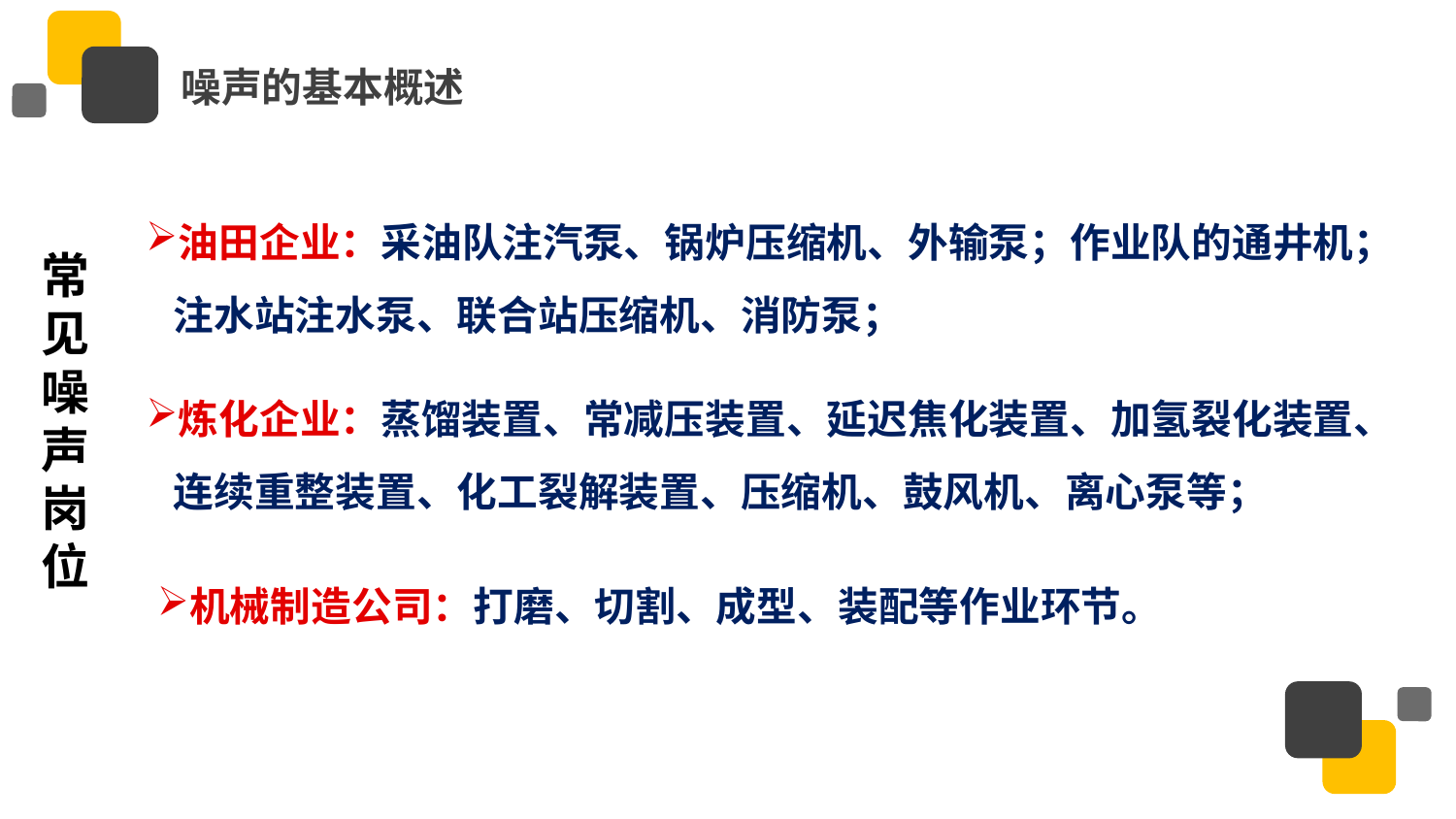

噪声的基本概述
油田企业：采油队注汽泵、锅炉压缩机、外输泵；作业队的通井机；注水站注水泵、联合站压缩机、消防泵；

常见噪声岗位
炼化企业：蒸馏装置、常减压装置、延迟焦化装置、加氢裂化装置、连续重整装置、化工裂解装置、压缩机、鼓风机、离心泵等；

机械制造公司：打磨、切割、成型、装配等作业环节。